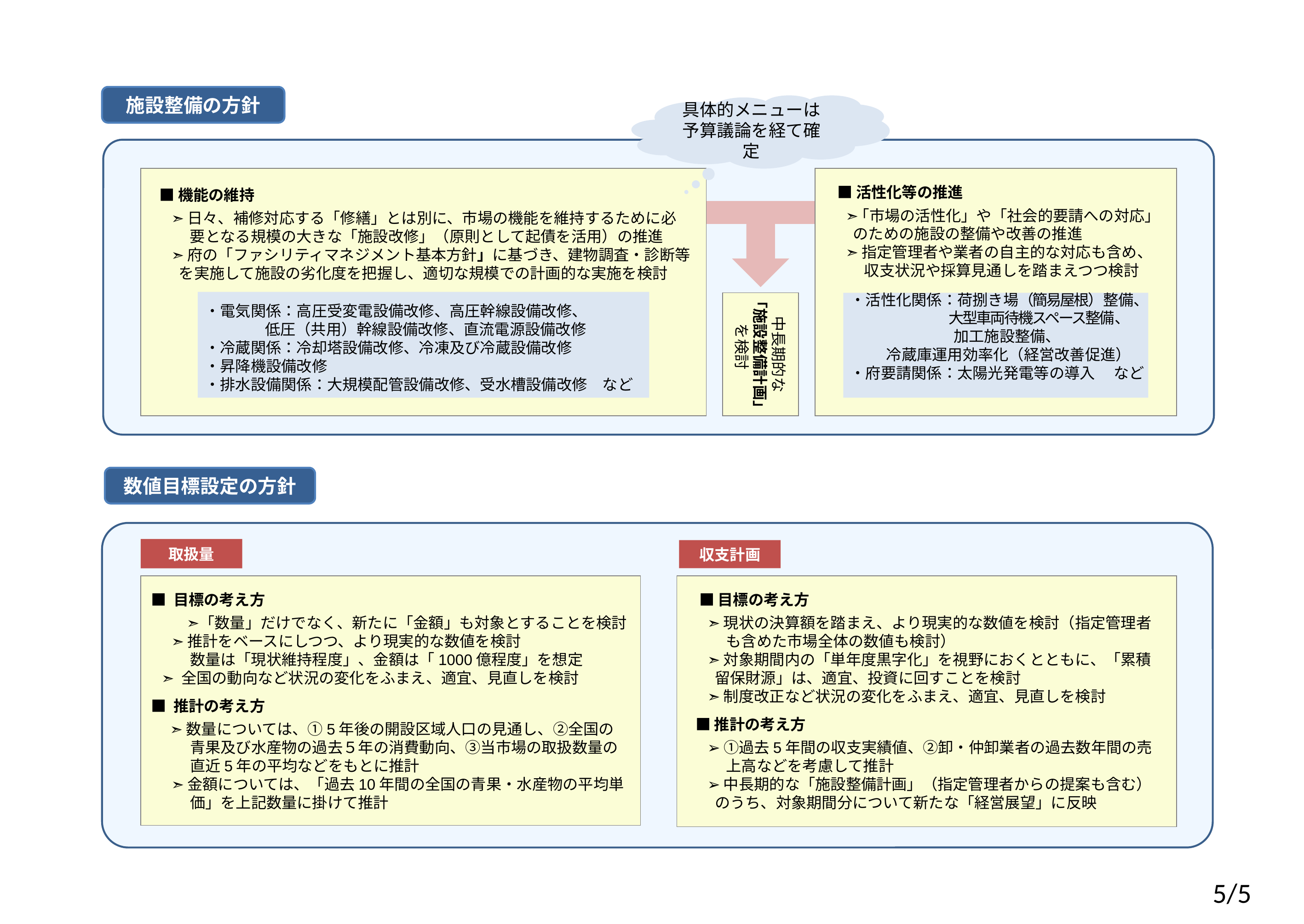

施設整備の方針
具体的メニューは
予算議論を経て確定

　 ■ 機能の維持

　　➣ 日々、補修対応する「修繕」とは別に、市場の機能を維持するために必
　　　 要となる規模の大きな「施設改修」（原則として起債を活用）の推進
　　➣ 府の「ファシリティマネジメント基本方針」に基づき、建物調査・診断等
          を実施して施設の劣化度を把握し、適切な規模での計画的な実施を検討

 　■ 活性化等の推進

　　➣ ｢市場の活性化」や「社会的要請への対応」
          のための施設の整備や改善の推進
　　➣ 指定管理者や業者の自主的な対応も含め、
　　　 収支状況や採算見通しを踏まえつつ検討

 ・電気関係：高圧受変電設備改修、高圧幹線設備改修、
                   低圧（共用）幹線設備改修、直流電源設備改修
 ・冷蔵関係：冷却塔設備改修、冷凍及び冷蔵設備改修
 ・昇降機設備改修
 ・排水設備関係：大規模配管設備改修、受水槽設備改修　など
 ・活性化関係：荷捌き場（簡易屋根）整備、
　　　　　　    大型車両待機スペース整備、
　　　　　　　 加工施設整備、
       　冷蔵庫運用効率化（経営改善促進）
 ・府要請関係：太陽光発電等の導入 　など
中長期的な
「施設整備計画」
を検討
数値目標設定の方針

取扱量
収支計画

   ■ 目標の考え方

　　　➣「数量」だけでなく、新たに「金額」も対象とすることを検討
　　➣ 推計をベースにしつつ、より現実的な数値を検討
　　　 数量は「現状維持程度」、金額は「1000億程度」を想定
      ➣ 全国の動向など状況の変化をふまえ、適宜、見直しを検討

   ■ 推計の考え方

   　➣ 数量については、①5年後の開設区域人口の見通し、②全国の
　　　 青果及び水産物の過去５年の消費動向、③当市場の取扱数量の
　　　 直近5年の平均などをもとに推計
　　➣ 金額については、「過去10年間の全国の青果・水産物の平均単
　　　 価」を上記数量に掛けて推計

 　■ 目標の考え方

　　➣ 現状の決算額を踏まえ、より現実的な数値を検討（指定管理者
　　　 も含めた市場全体の数値も検討）
　　➣ 対象期間内の「単年度黒字化」を視野におくとともに、「累積
          留保財源」は、適宜、投資に回すことを検討
　　➣ 制度改正など状況の変化をふまえ、適宜、見直しを検討

　 ■ 推計の考え方

　　➢ ①過去5年間の収支実績値、②卸・仲卸業者の過去数年間の売
　　　 上高などを考慮して推計
　　➢ 中長期的な「施設整備計画」（指定管理者からの提案も含む）
          のうち、対象期間分について新たな「経営展望」に反映